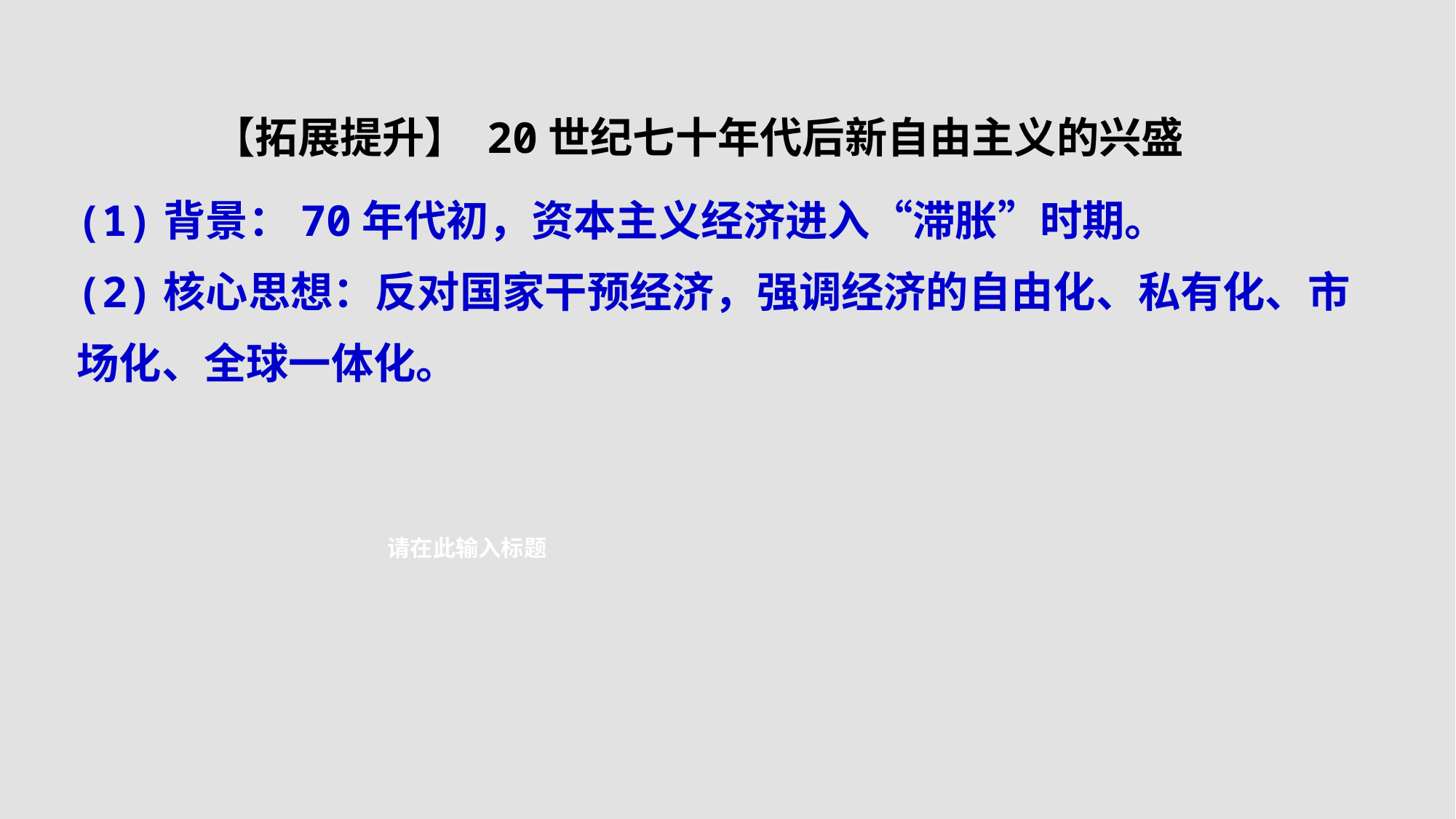

【拓展提升】 20世纪七十年代后新自由主义的兴盛
(1)背景：70年代初，资本主义经济进入“滞胀”时期。
(2)核心思想：反对国家干预经济，强调经济的自由化、私有化、市场化、全球一体化。

请在此输入标题